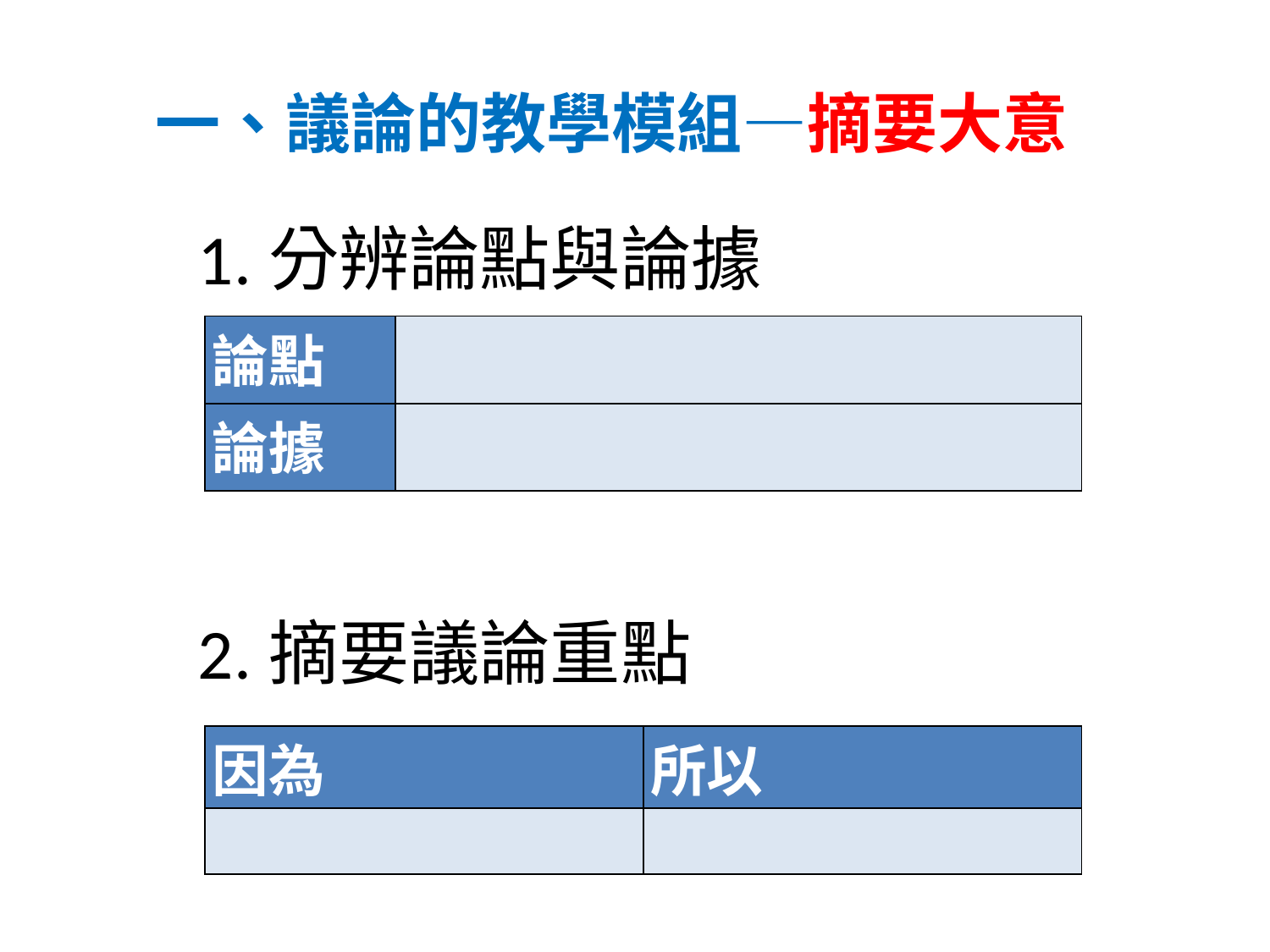

# 一、議論的教學模組—摘要大意
 1.分辨論點與論據

 2.摘要議論重點

| 論點 |  |
| --- | --- |
| 論據 |  |
| 因為 | 所以 |
| --- | --- |
|  |  |